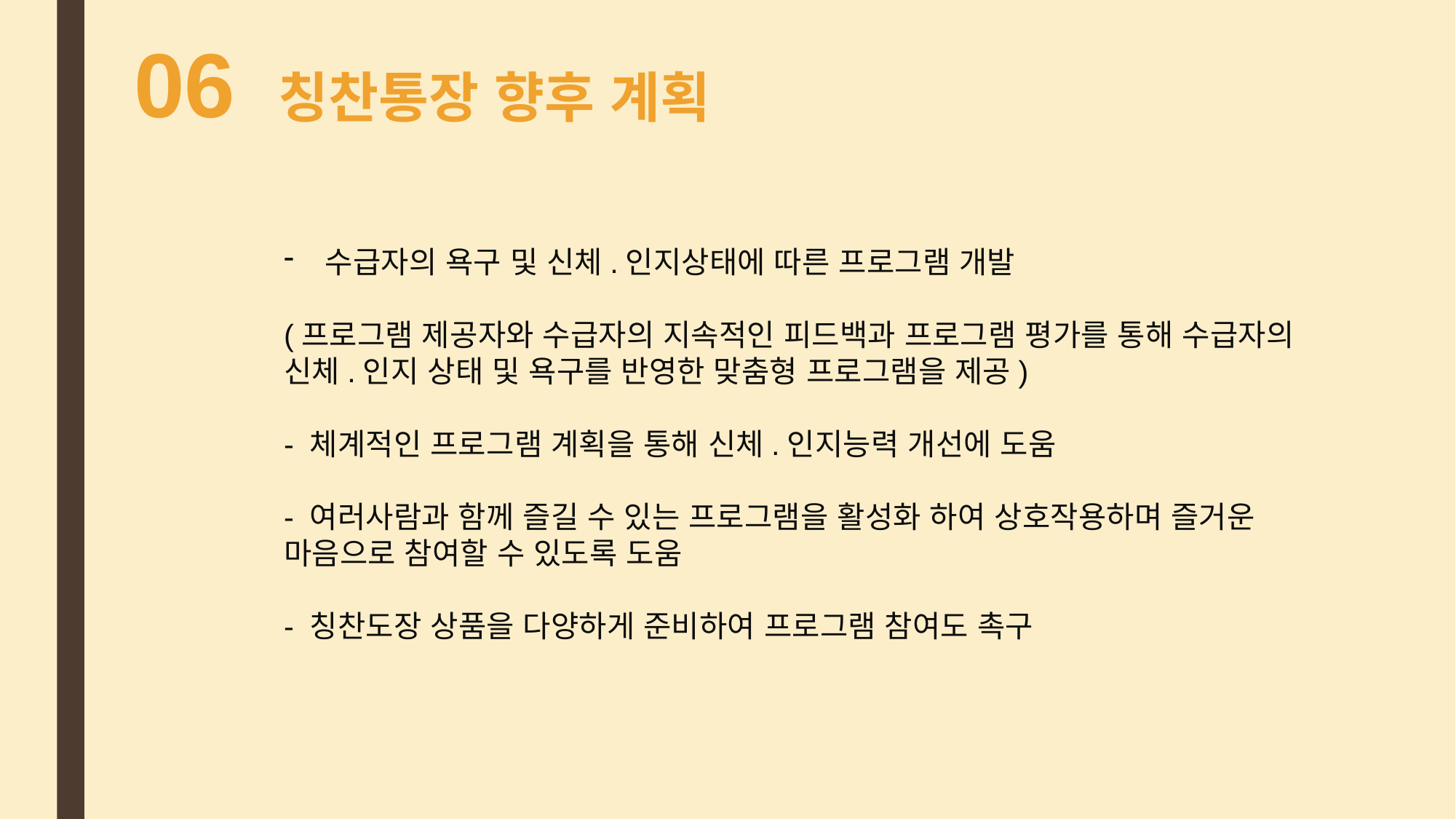

06  칭찬통장 향후 계획
수급자의 욕구 및 신체.인지상태에 따른 프로그램 개발

(프로그램 제공자와 수급자의 지속적인 피드백과 프로그램 평가를 통해 수급자의 신체.인지 상태 및 욕구를 반영한 맞춤형 프로그램을 제공)

- 체계적인 프로그램 계획을 통해 신체.인지능력 개선에 도움

- 여러사람과 함께 즐길 수 있는 프로그램을 활성화 하여 상호작용하며 즐거운 마음으로 참여할 수 있도록 도움

- 칭찬도장 상품을 다양하게 준비하여 프로그램 참여도 촉구